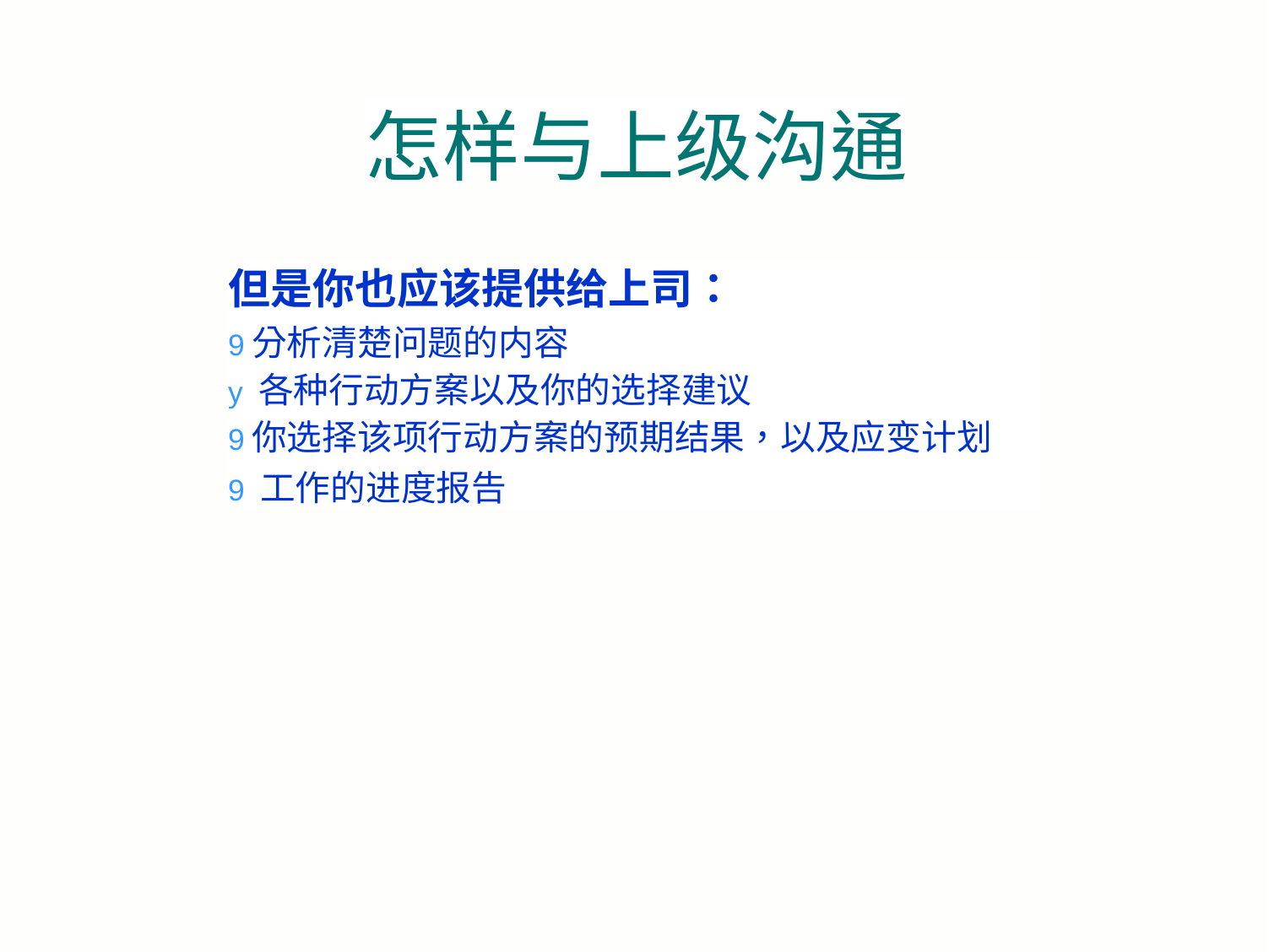

怎样与上级沟通
但是你也应该提供给上司：
9分析清楚问题的内容
y 各种行动方案以及你的选择建议
9你选择该项行动方案的预期结果，以及应变计划
9 工作的进度报告